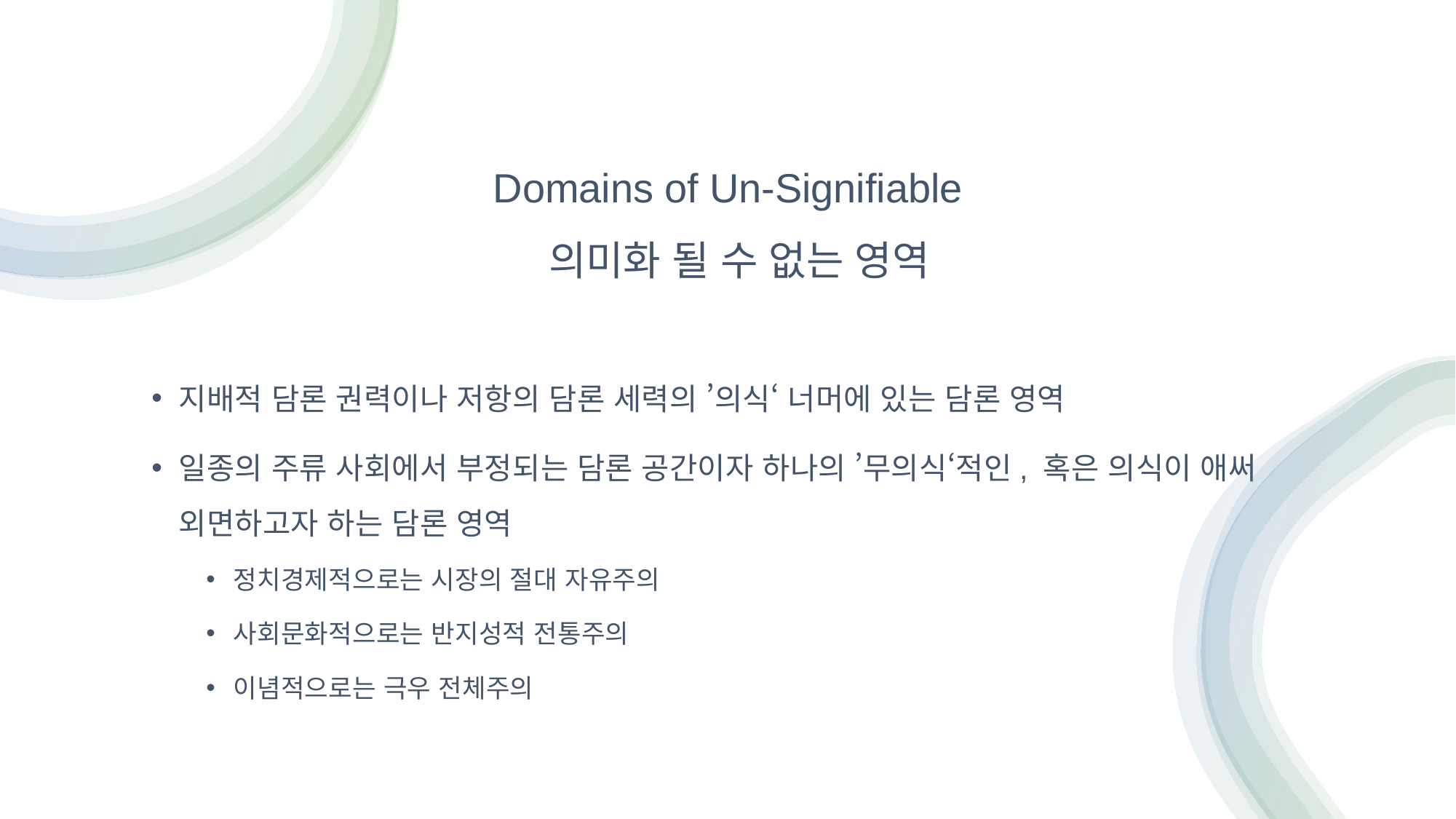

# Domains of Un-Signifiable 의미화 될 수 없는 영역
지배적 담론 권력이나 저항의 담론 세력의 ’의식‘ 너머에 있는 담론 영역
일종의 주류 사회에서 부정되는 담론 공간이자 하나의 ’무의식‘적인, 혹은 의식이 애써 외면하고자 하는 담론 영역
정치경제적으로는 시장의 절대 자유주의
사회문화적으로는 반지성적 전통주의
이념적으로는 극우 전체주의